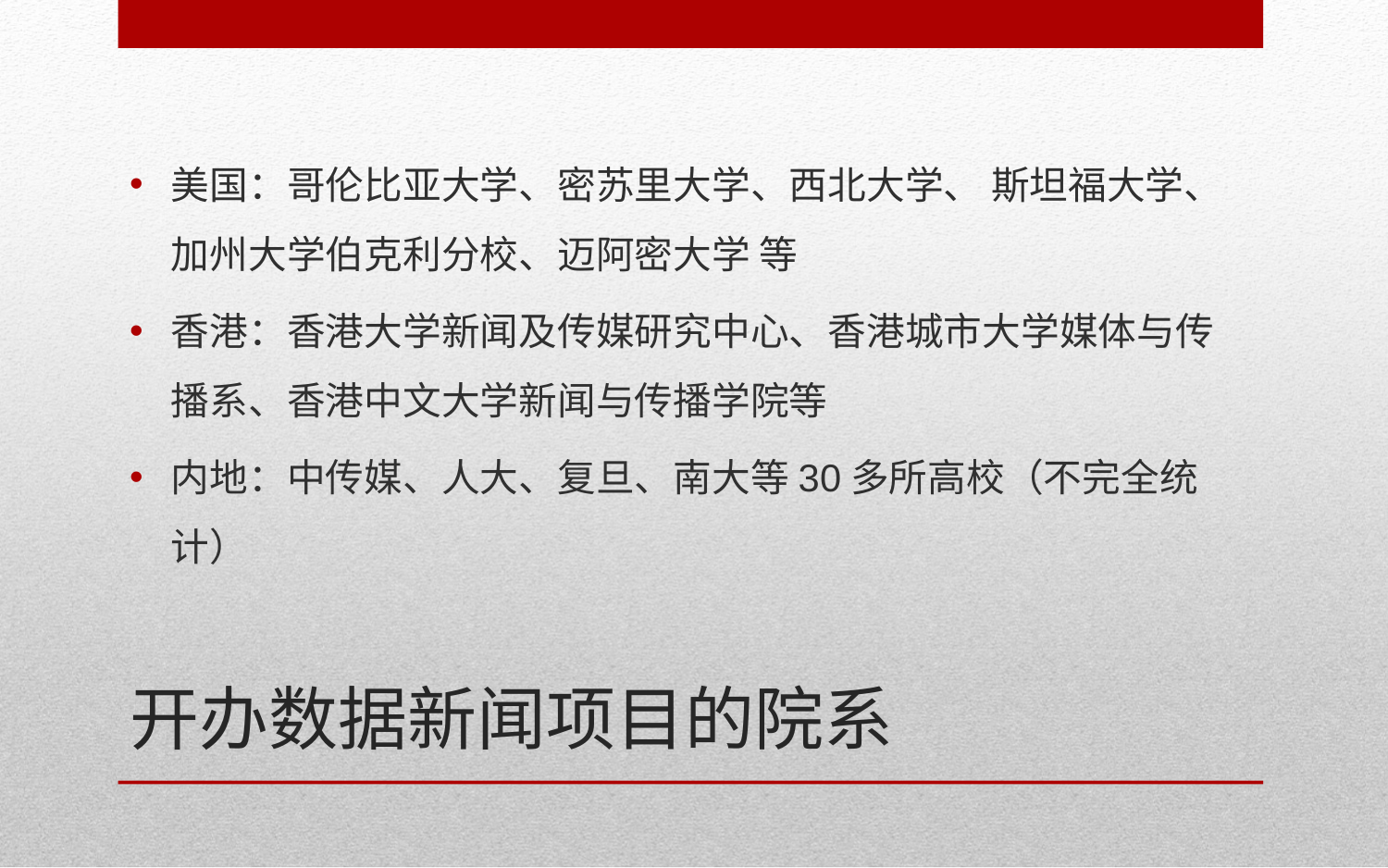

美国：哥伦比亚大学、密苏里大学、西北大学、 斯坦福大学、加州大学伯克利分校、迈阿密大学 等
香港：香港大学新闻及传媒研究中心、香港城市大学媒体与传播系、香港中文大学新闻与传播学院等
内地：中传媒、人大、复旦、南大等30多所高校（不完全统计）
# 开办数据新闻项目的院系